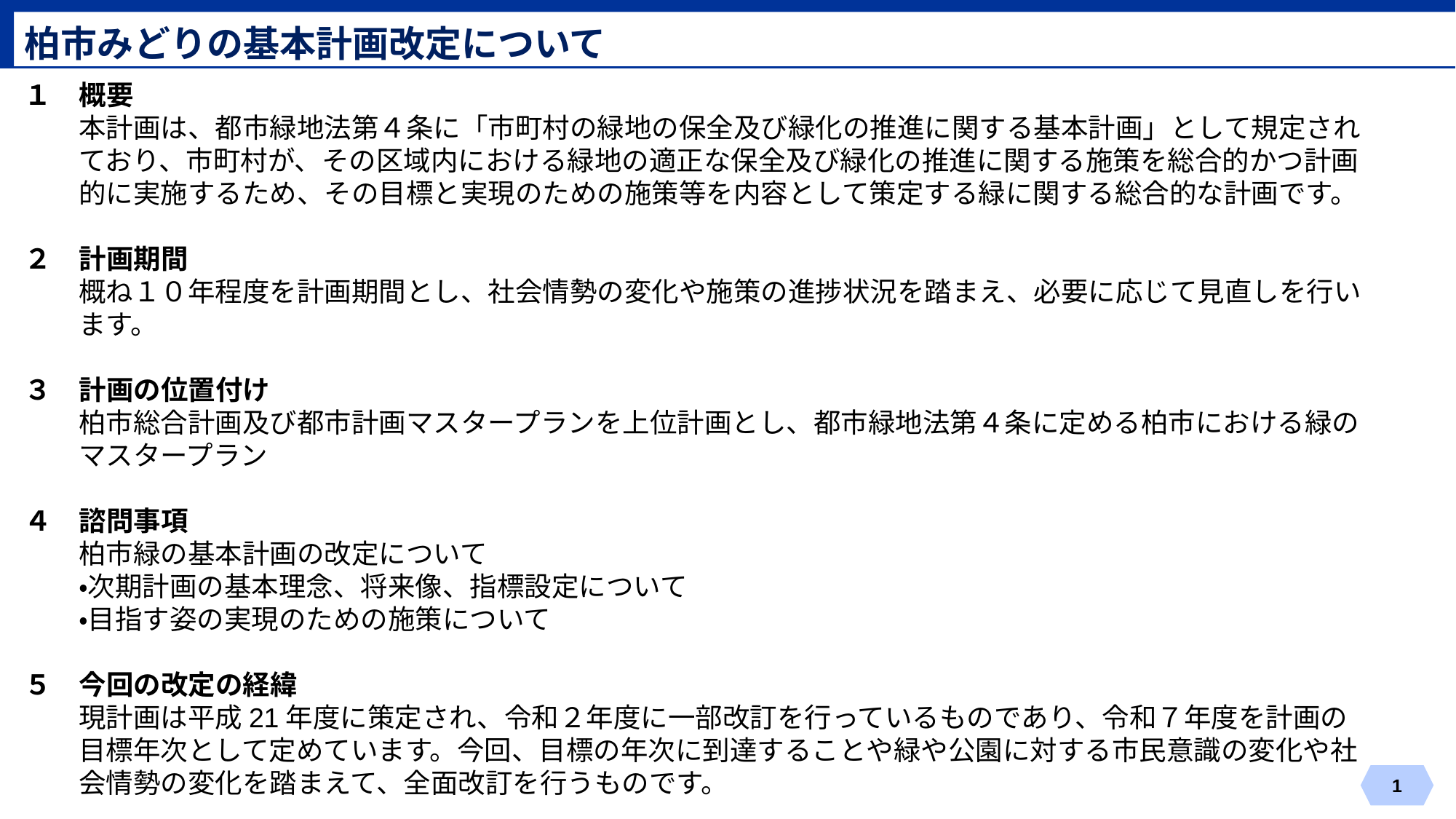

柏市みどりの基本計画改定について
１　概要
本計画は、都市緑地法第４条に「市町村の緑地の保全及び緑化の推進に関する基本計画」として規定されており、市町村が、その区域内における緑地の適正な保全及び緑化の推進に関する施策を総合的かつ計画的に実施するため、その目標と実現のための施策等を内容として策定する緑に関する総合的な計画です。

２　計画期間
概ね１０年程度を計画期間とし、社会情勢の変化や施策の進捗状況を踏まえ、必要に応じて見直しを行います。

３　計画の位置付け
柏市総合計画及び都市計画マスタープランを上位計画とし、都市緑地法第４条に定める柏市における緑のマスタープラン

４　諮問事項
柏市緑の基本計画の改定について
・次期計画の基本理念、将来像、指標設定について
・目指す姿の実現のための施策について

５　今回の改定の経緯
現計画は平成21年度に策定され、令和２年度に一部改訂を行っているものであり、令和７年度を計画の目標年次として定めています。今回、目標の年次に到達することや緑や公園に対する市民意識の変化や社会情勢の変化を踏まえて、全面改訂を行うものです。
1